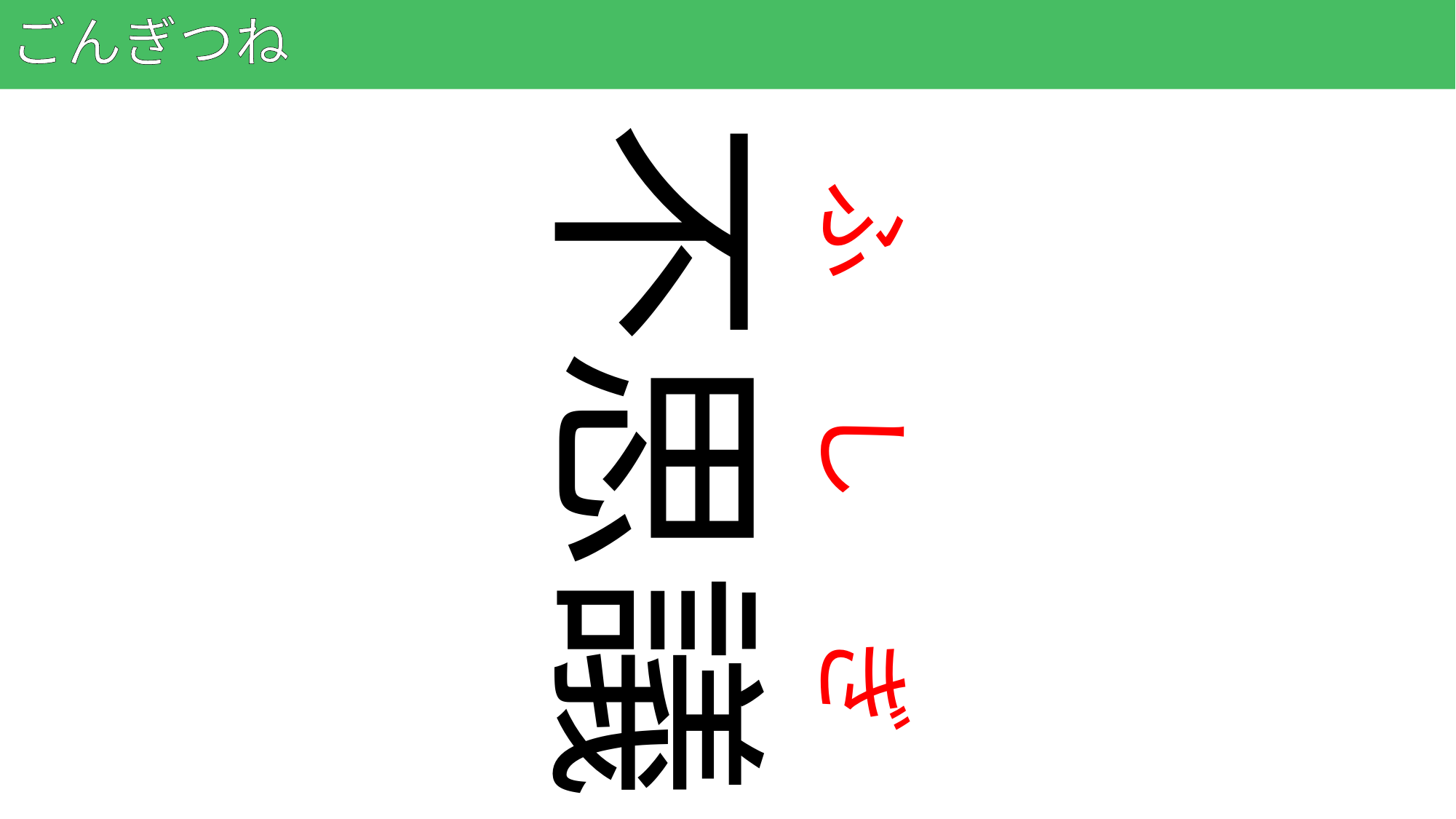

# ごんぎつね
37
不思議
ふ
し
ぎ